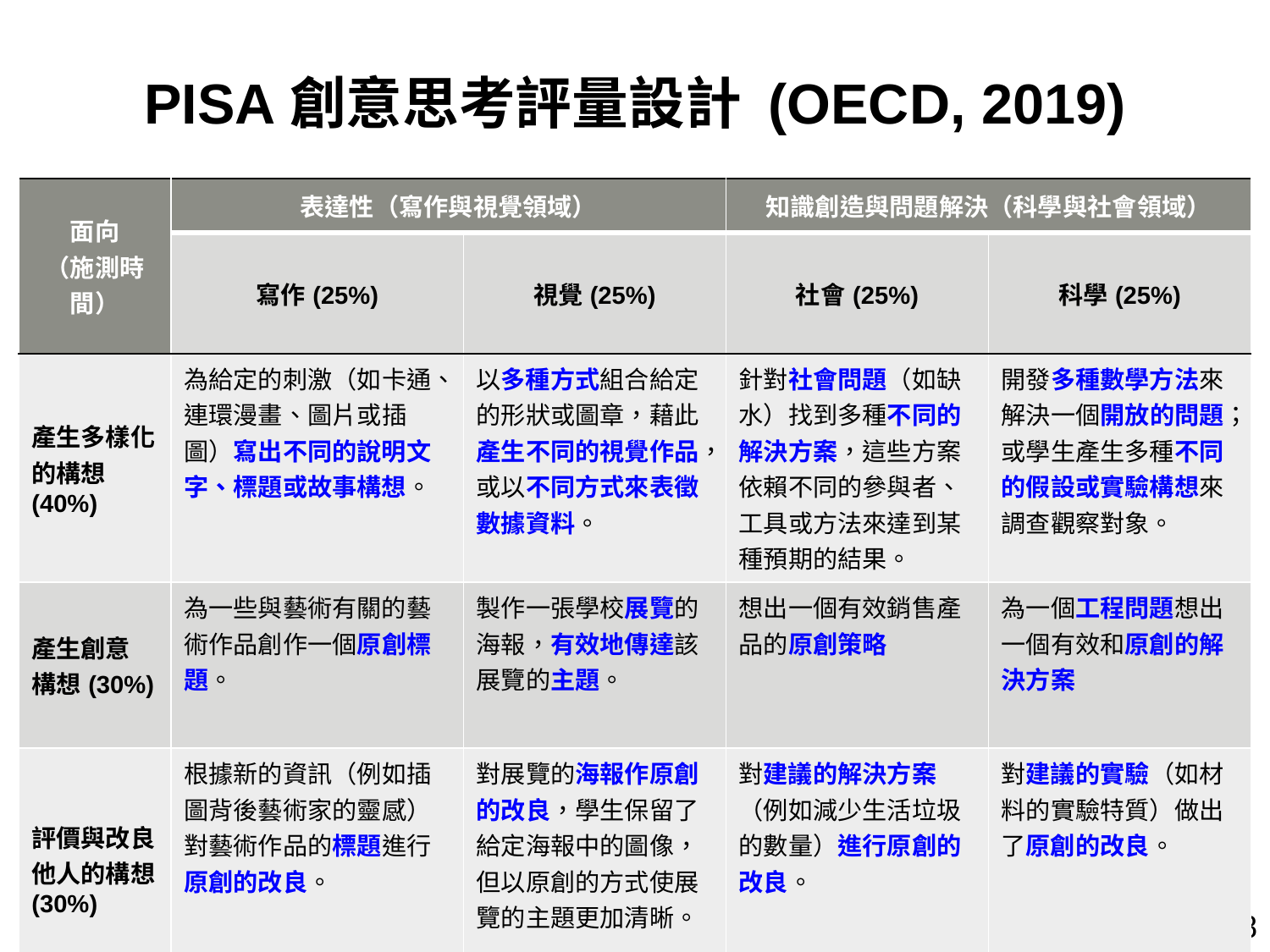

# PISA創意思考評量設計 (OECD, 2019)
| 面向 （施測時間） | 表達性（寫作與視覺領域） |  | 知識創造與問題解決（科學與社會領域） |  |
| --- | --- | --- | --- | --- |
|  | 寫作(25%) | 視覺(25%) | 社會(25%) | 科學(25%) |
| 產生多樣化的構想 (40%) | 為給定的刺激（如卡通、連環漫畫、圖片或插圖）寫出不同的說明文字、標題或故事構想。 | 以多種方式組合給定的形狀或圖章，藉此產生不同的視覺作品，或以不同方式來表徵數據資料。 | 針對社會問題（如缺水）找到多種不同的解決方案，這些方案依賴不同的參與者、工具或方法來達到某種預期的結果。 | 開發多種數學方法來解決一個開放的問題；或學生產生多種不同的假設或實驗構想來調查觀察對象。 |
| 產生創意 構想(30%) | 為一些與藝術有關的藝術作品創作一個原創標題。 | 製作一張學校展覽的海報，有效地傳達該展覽的主題。 | 想出一個有效銷售產品的原創策略 | 為一個工程問題想出一個有效和原創的解決方案 |
| 評價與改良他人的構想(30%) | 根據新的資訊（例如插圖背後藝術家的靈感）對藝術作品的標題進行原創的改良。 | 對展覽的海報作原創的改良，學生保留了給定海報中的圖像，但以原創的方式使展覽的主題更加清晰。 | 對建議的解決方案（例如減少生活垃圾的數量）進行原創的改良。 | 對建議的實驗（如材料的實驗特質）做出了原創的改良。 |

68